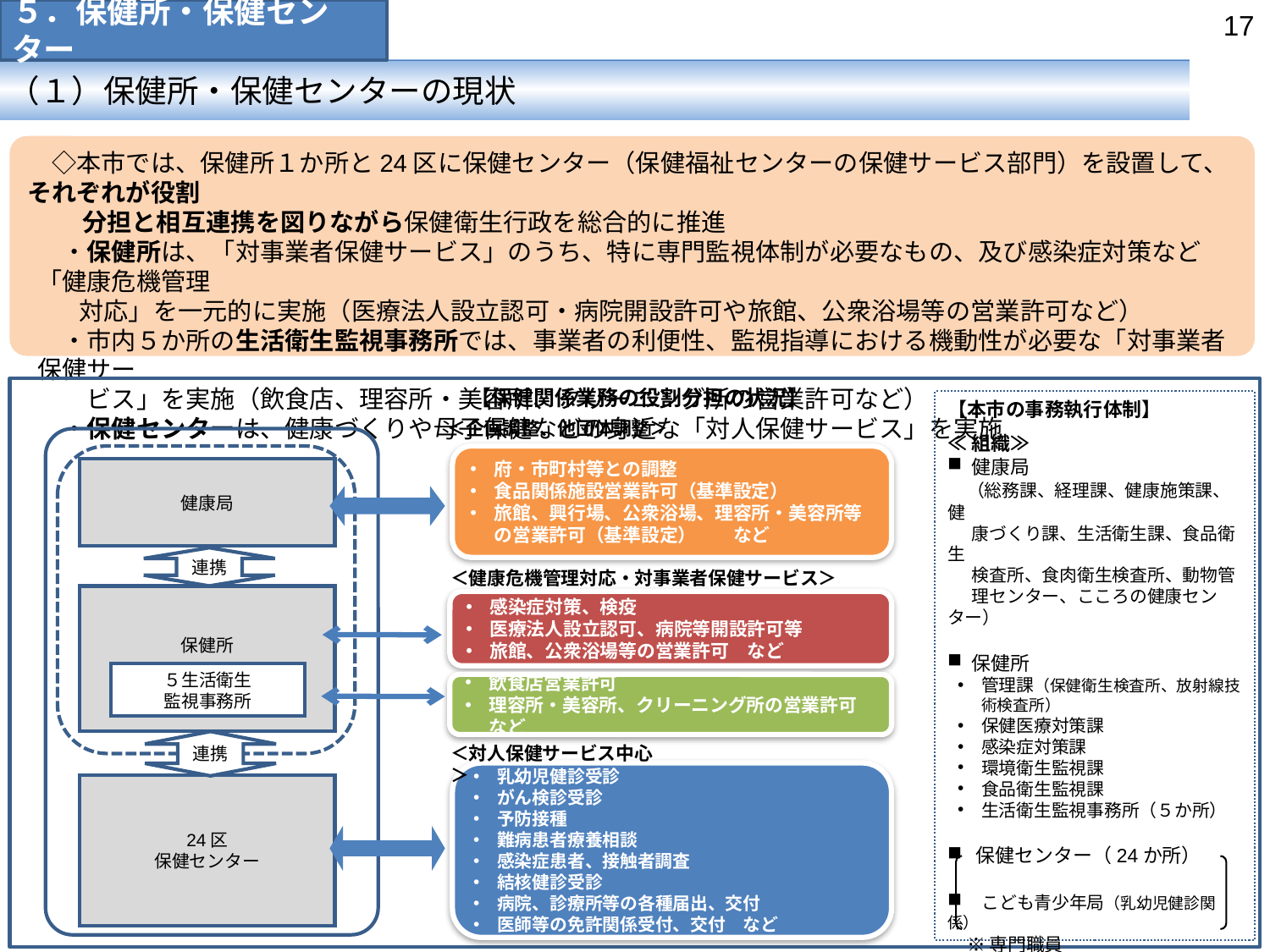

５．保健所・保健センター
17
（１）保健所・保健センターの現状
　◇本市では、保健所１か所と24区に保健センター（保健福祉センターの保健サービス部門）を設置して、それぞれが役割
　 　分担と相互連携を図りながら保健衛生行政を総合的に推進
　・保健所は、「対事業者保健サービス」のうち、特に専門監視体制が必要なもの、及び感染症対策など「健康危機管理
  　対応」を一元的に実施（医療法人設立認可・病院開設許可や旅館、公衆浴場等の営業許可など）
　・市内５か所の生活衛生監視事務所では、事業者の利便性、監視指導における機動性が必要な「対事業者保健サー
　　ビス」を実施（飲食店、理容所・美容所、クリーニング所の営業許可など）
　・保健センターは、健康づくりや母子保健などの身近な「対人保健サービス」を実施
　　　　　　　　　　　　　　　　　　　　　　　【保健関係業務の役割分担の状況】
【本市の事務執行体制】
≪組織≫
健康局
　（総務課、経理課、健康施策課、健
     康づくり課、生活衛生課、食品衛生
     検査所、食肉衛生検査所、動物管
     理センター、こころの健康センター）

保健所
管理課（保健衛生検査所、放射線技術検査所）
保健医療対策課
感染症対策課
環境衛生監視課
食品衛生監視課
生活衛生監視事務所（５か所）

  保健センター（24か所）

　こども青少年局（乳幼児健診関係）
　※ 専門職員
　　  保健師、薬剤師、獣医師、
　 　 栄養士、医師、医療技術者

＜企画調整、他団体調整＞

＜健康危機管理対応・対事業者保健サービス＞

保健所
感染症対策、検疫
医療法人設立認可、病院等開設許可等
旅館、公衆浴場等の営業許可　など
５生活衛生
監視事務所
飲食店営業許可
理容所・美容所、クリーニング所の営業許可　など
連携
＜対人保健サービス中心＞
乳幼児健診受診
がん検診受診
予防接種
難病患者療養相談
感染症患者、接触者調査
結核健診受診
病院、診療所等の各種届出、交付
医師等の免許関係受付、交付　など
24区
保健センター

府・市町村等との調整
食品関係施設営業許可（基準設定）
旅館、興行場、公衆浴場、理容所・美容所等の営業許可（基準設定）　　など
健康局

連携